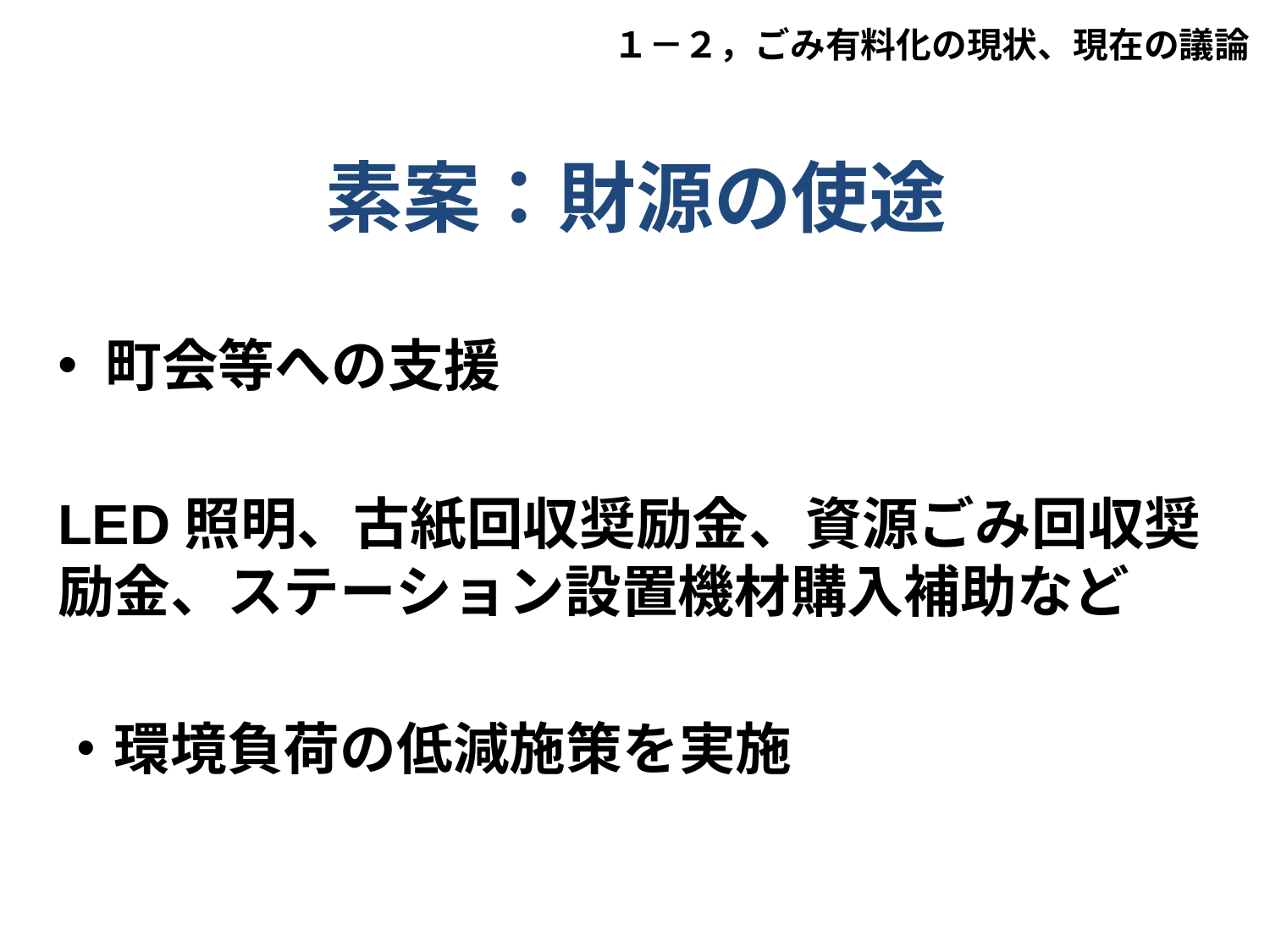

１－２，ごみ有料化の現状、現在の議論
# 素案：財源の使途
町会等への支援

LED照明、古紙回収奨励金、資源ごみ回収奨励金、ステーション設置機材購入補助など

・環境負荷の低減施策を実施